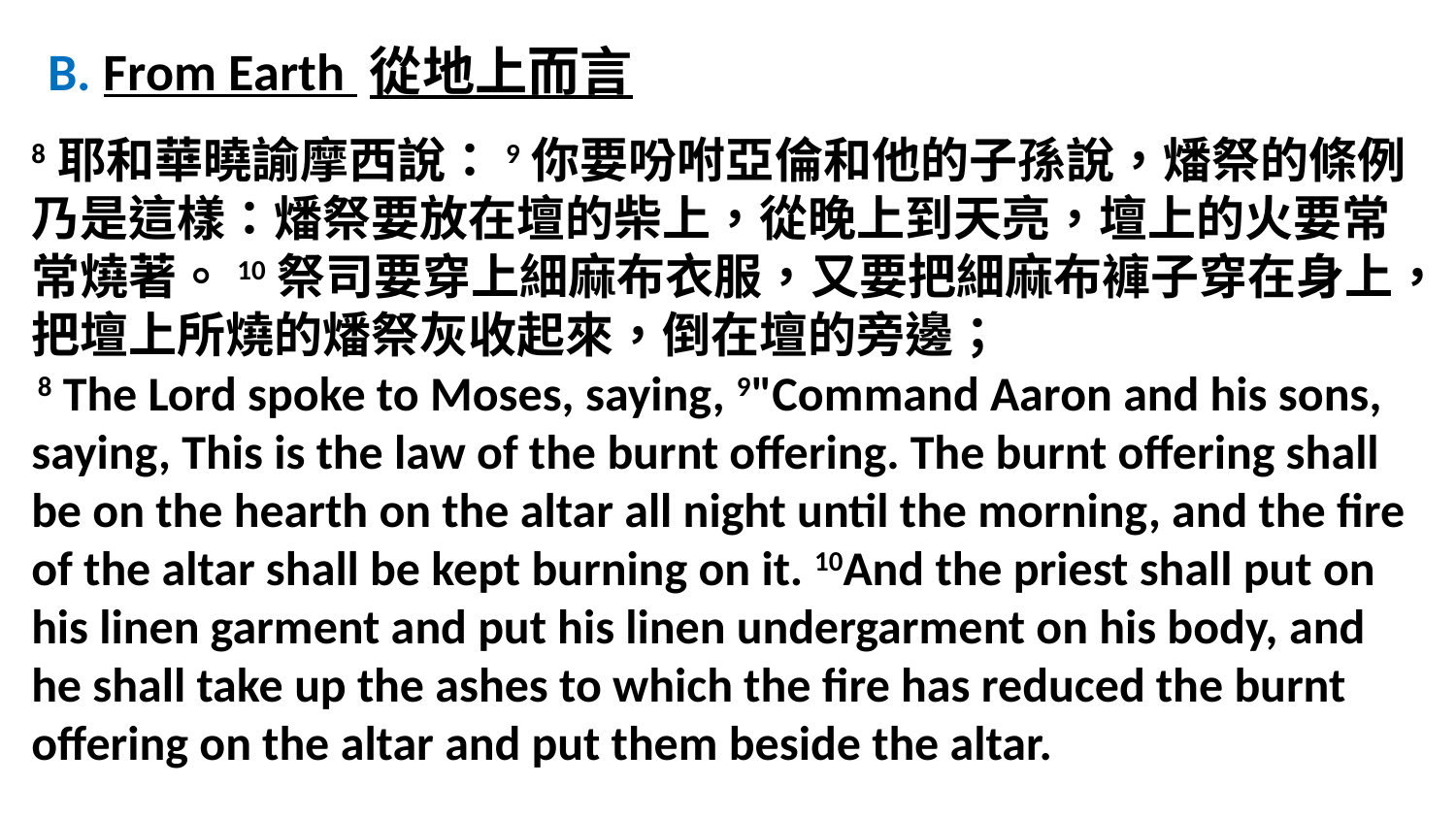

B. From Earth 從地上而言
8耶和華曉諭摩西說：9你要吩咐亞倫和他的子孫說，燔祭的條例乃是這樣：燔祭要放在壇的柴上，從晚上到天亮，壇上的火要常常燒著。10祭司要穿上細麻布衣服，又要把細麻布褲子穿在身上，把壇上所燒的燔祭灰收起來，倒在壇的旁邊；
 8 The Lord spoke to Moses, saying, 9"Command Aaron and his sons, saying, This is the law of the burnt offering. The burnt offering shall be on the hearth on the altar all night until the morning, and the fire of the altar shall be kept burning on it. 10And the priest shall put on his linen garment and put his linen undergarment on his body, and he shall take up the ashes to which the fire has reduced the burnt offering on the altar and put them beside the altar.